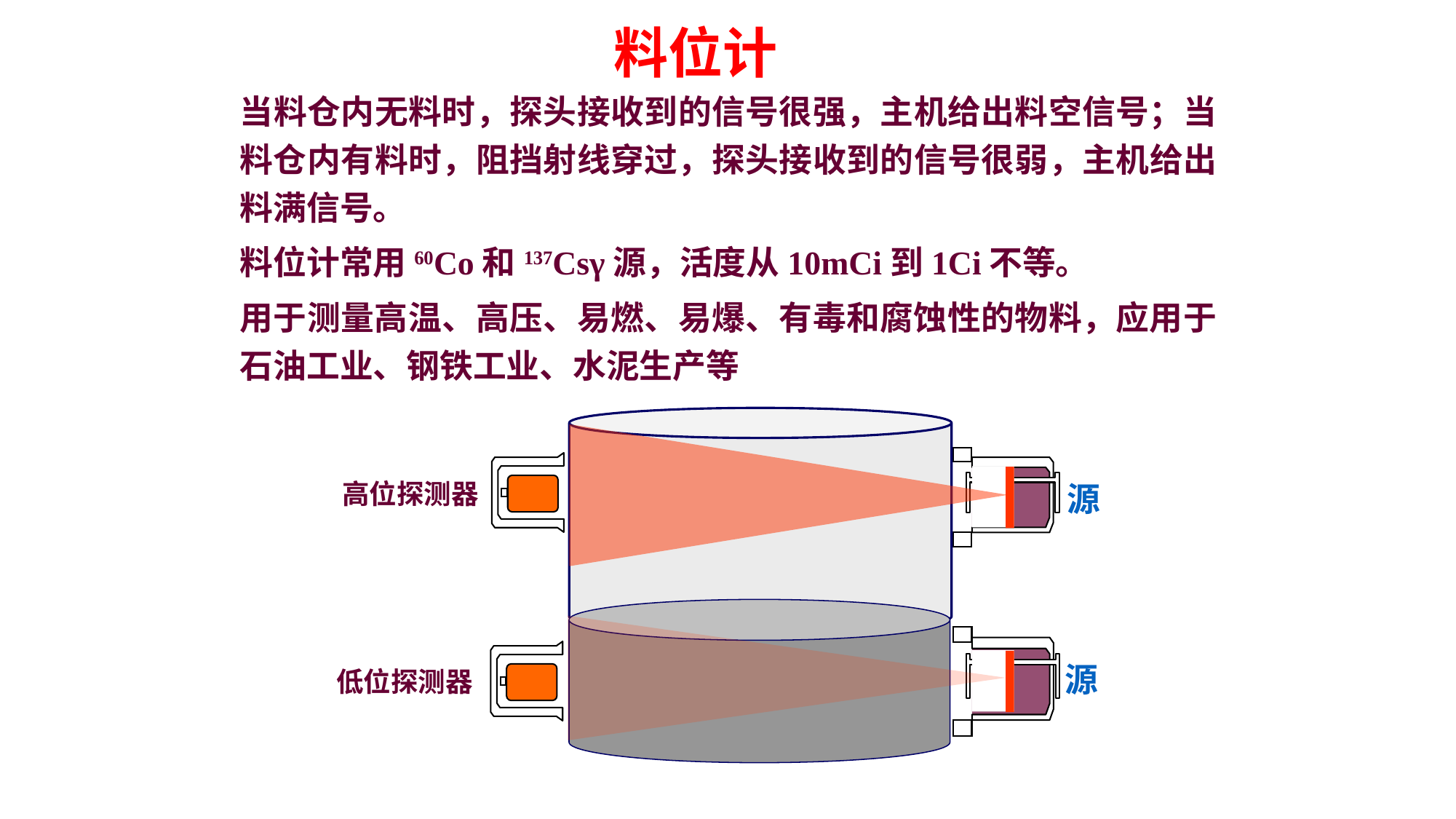

料位计
当料仓内无料时，探头接收到的信号很强，主机给出料空信号；当料仓内有料时，阻挡射线穿过，探头接收到的信号很弱，主机给出料满信号。
料位计常用60Co和137Csγ源，活度从10mCi到1Ci不等。
用于测量高温、高压、易燃、易爆、有毒和腐蚀性的物料，应用于石油工业、钢铁工业、水泥生产等

高位探测器

低位探测器

源
源